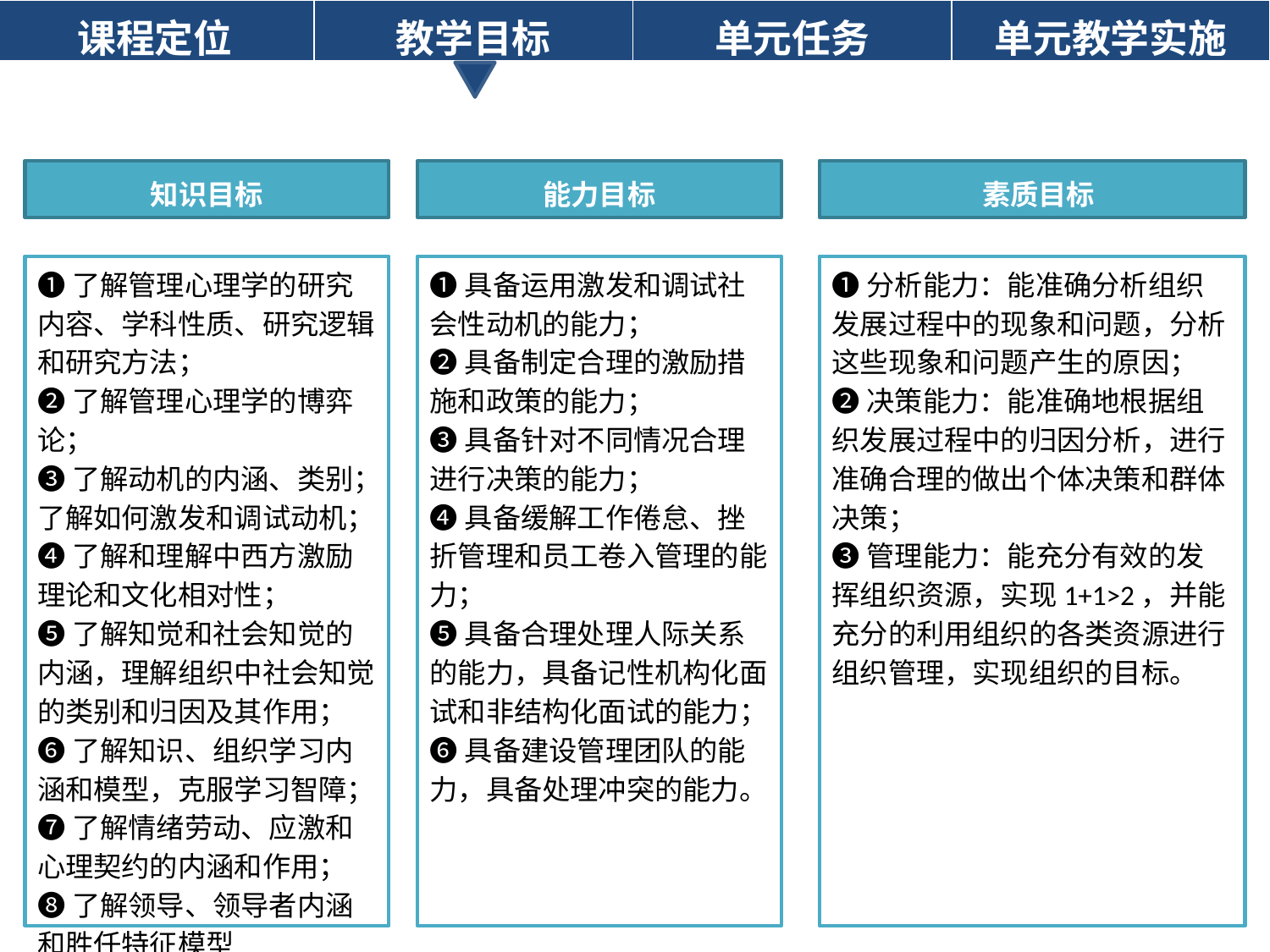

| 课程定位 | 教学目标 | 单元任务 | 单元教学实施 |
| --- | --- | --- | --- |

知识目标
能力目标
 素质目标
❶了解管理心理学的研究内容、学科性质、研究逻辑和研究方法；
❷了解管理心理学的博弈论；
❸了解动机的内涵、类别；了解如何激发和调试动机；
❹了解和理解中西方激励理论和文化相对性；
❺了解知觉和社会知觉的内涵，理解组织中社会知觉的类别和归因及其作用；
❻了解知识、组织学习内涵和模型，克服学习智障；
❼了解情绪劳动、应激和心理契约的内涵和作用；
❽了解领导、领导者内涵和胜任特征模型
❶具备运用激发和调试社会性动机的能力；
❷具备制定合理的激励措施和政策的能力；
❸具备针对不同情况合理进行决策的能力；
❹具备缓解工作倦怠、挫折管理和员工卷入管理的能力；
❺具备合理处理人际关系的能力，具备记性机构化面试和非结构化面试的能力；
❻具备建设管理团队的能力，具备处理冲突的能力。
❶分析能力：能准确分析组织发展过程中的现象和问题，分析这些现象和问题产生的原因；
❷决策能力：能准确地根据组织发展过程中的归因分析，进行准确合理的做出个体决策和群体决策；
❸管理能力：能充分有效的发挥组织资源，实现1+1>2，并能充分的利用组织的各类资源进行组织管理，实现组织的目标。